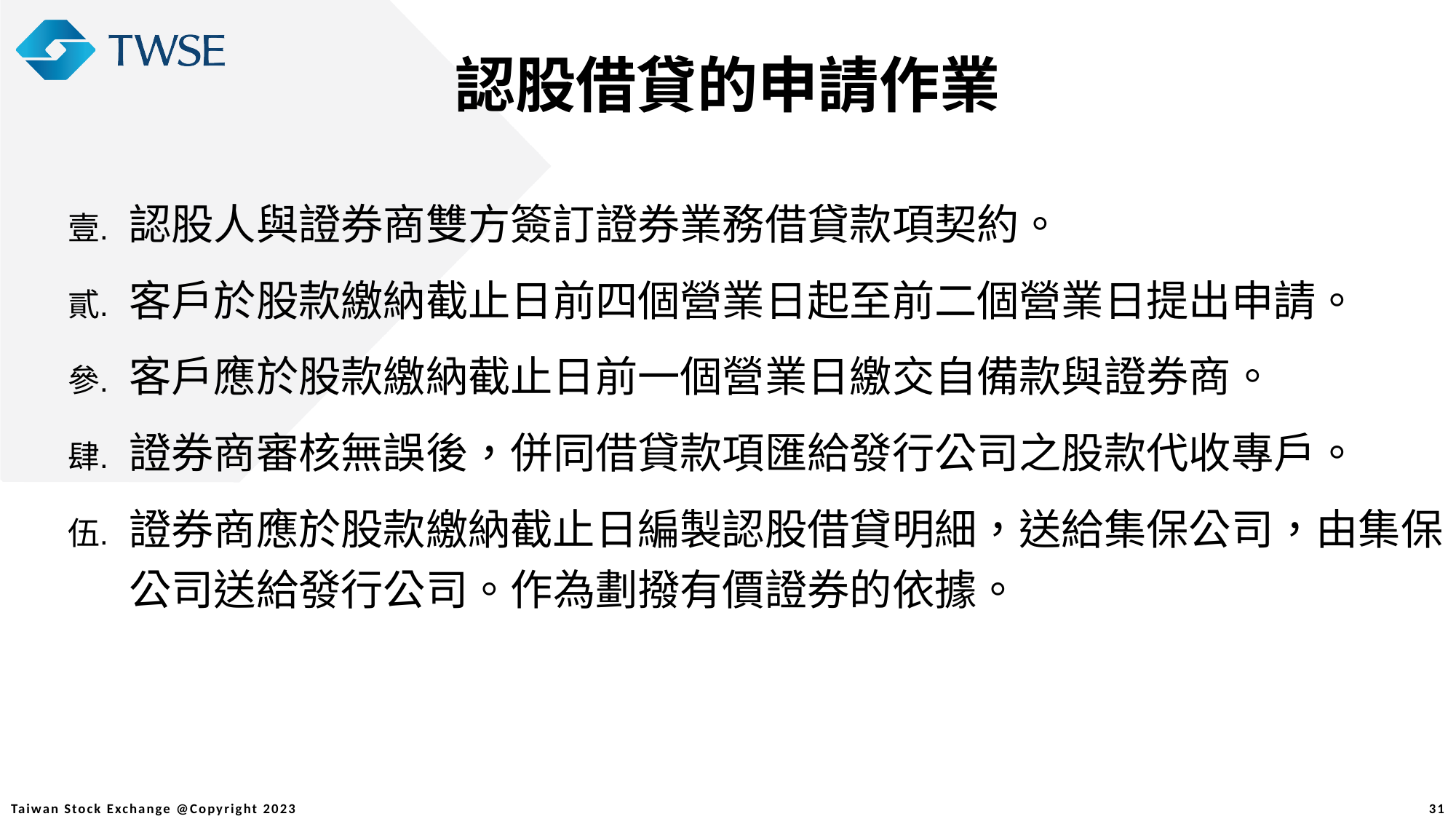

認股借貸的申請作業
認股人與證券商雙方簽訂證券業務借貸款項契約。
客戶於股款繳納截止日前四個營業日起至前二個營業日提出申請。
客戶應於股款繳納截止日前一個營業日繳交自備款與證券商。
證券商審核無誤後，併同借貸款項匯給發行公司之股款代收專戶。
證券商應於股款繳納截止日編製認股借貸明細，送給集保公司，由集保公司送給發行公司。作為劃撥有價證券的依據。
31